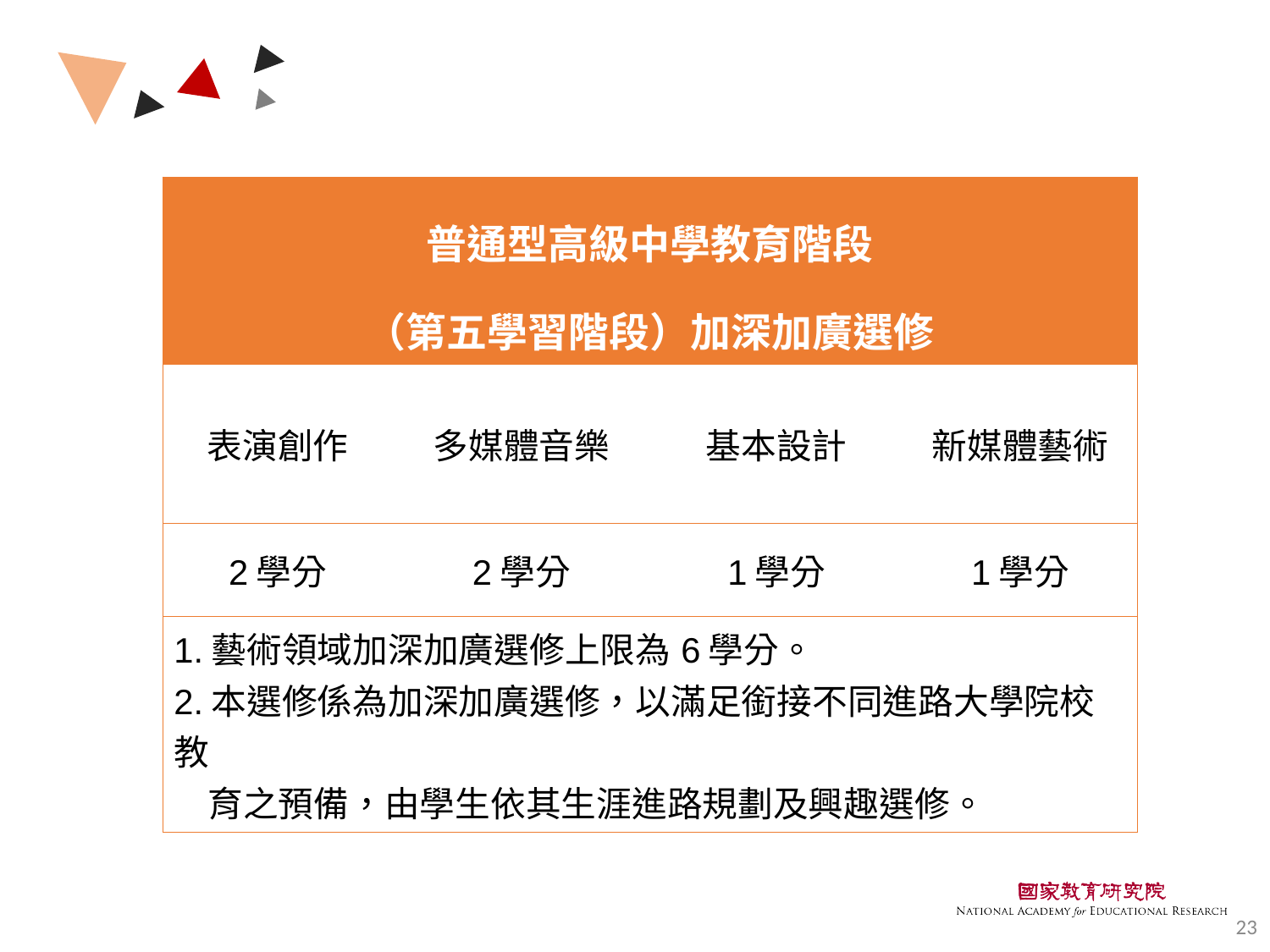

| 普通型高級中學教育階段 （第五學習階段）加深加廣選修 |  |  |  |
| --- | --- | --- | --- |
| 表演創作 | 多媒體音樂 | 基本設計 | 新媒體藝術 |
| 2學分 | 2學分 | 1學分 | 1學分 |
| 1.藝術領域加深加廣選修上限為6學分。 2.本選修係為加深加廣選修，以滿足銜接不同進路大學院校教 育之預備，由學生依其生涯進路規劃及興趣選修。 |  |  |  |

23